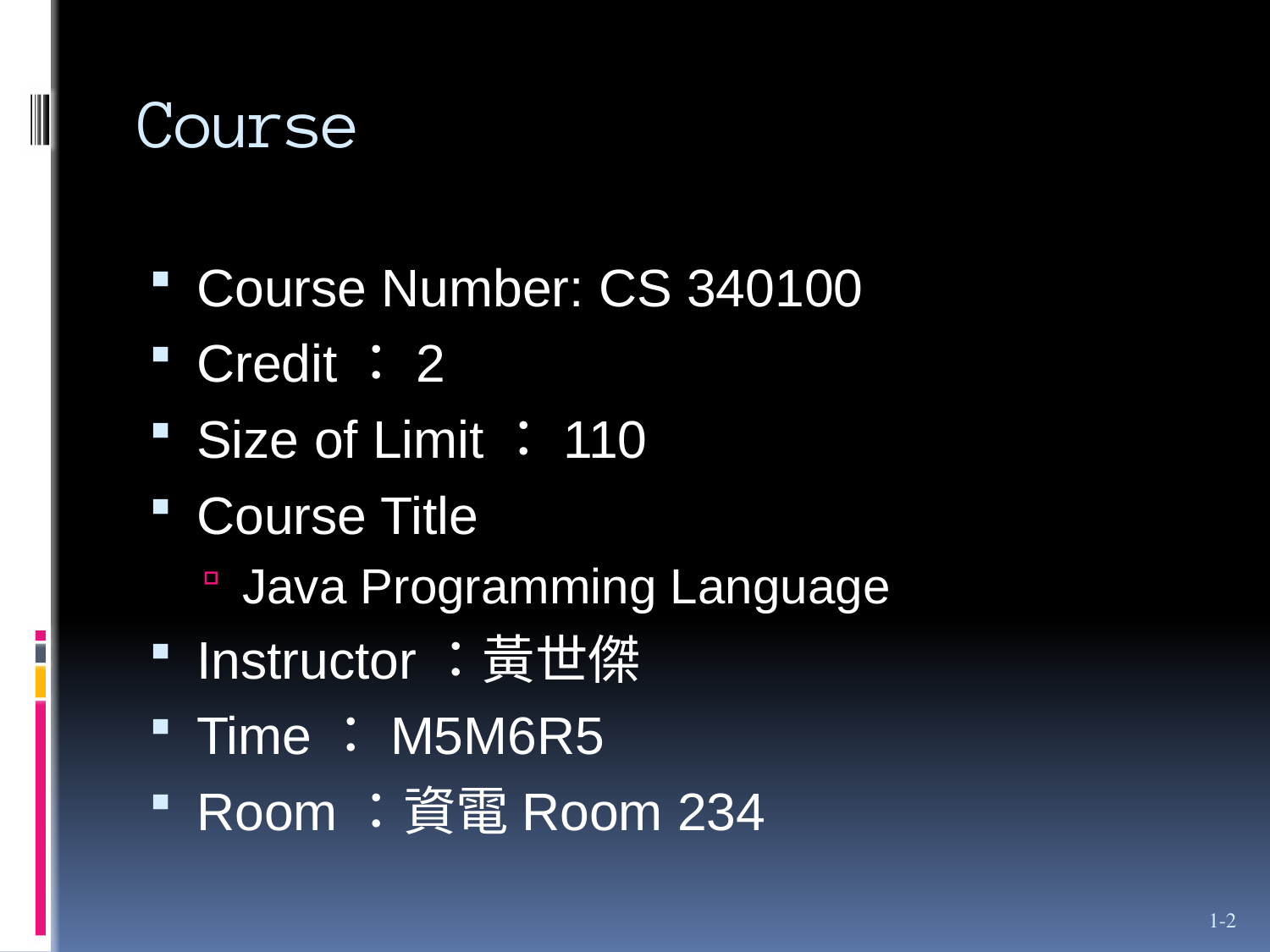

# Course
Course Number: CS 340100
Credit：2
Size of Limit：110
Course Title
Java Programming Language
Instructor：黃世傑
Time：M5M6R5
Room：資電Room 234
1-2